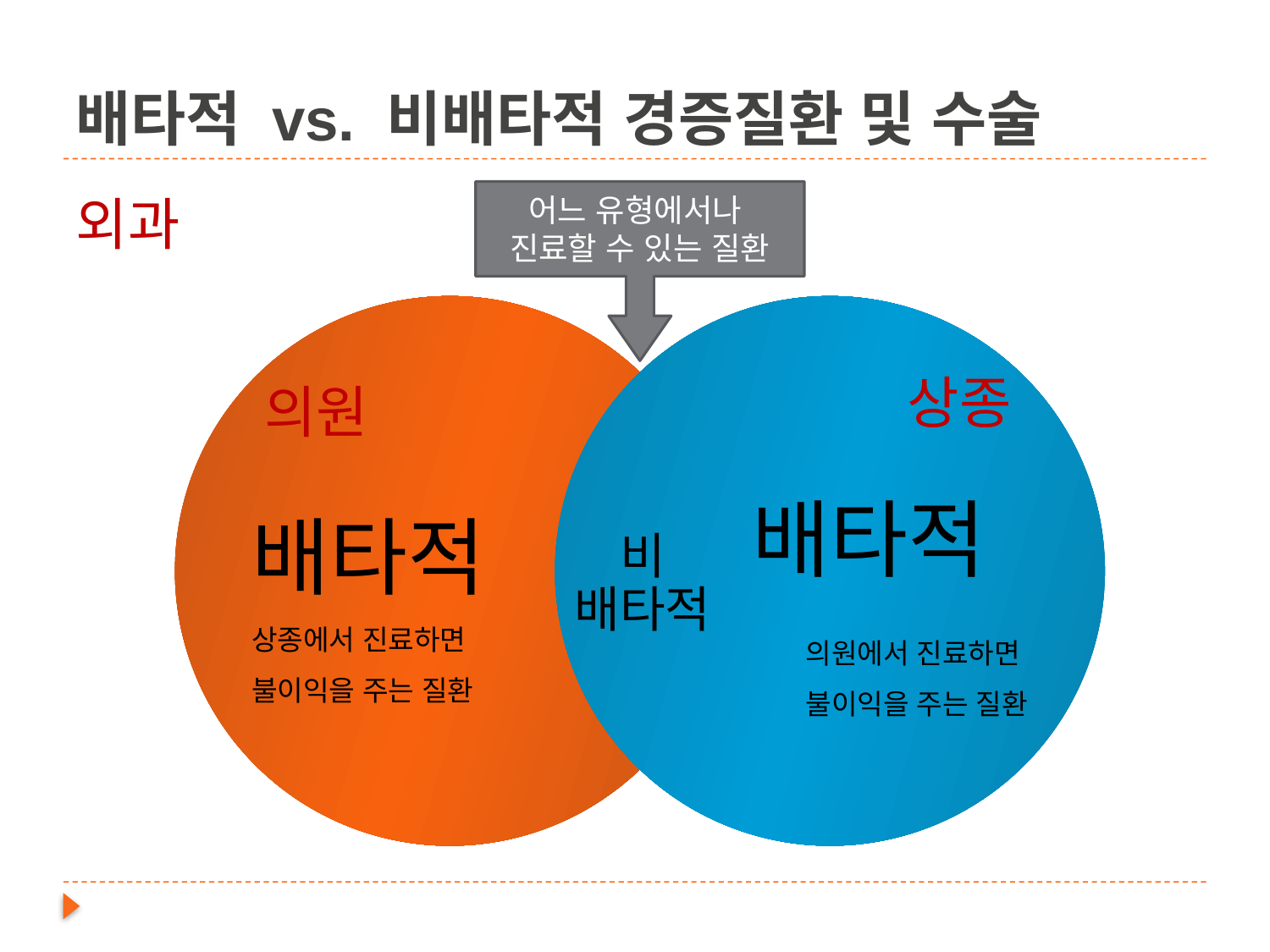

# 배타적 vs. 비배타적 경증질환 및 수술
어느 유형에서나
진료할 수 있는 질환
외과

배타적
상종에서 진료하면
불이익을 주는 질환

배타적
의원에서 진료하면
불이익을 주는 질환

상종
의원
비
배타적